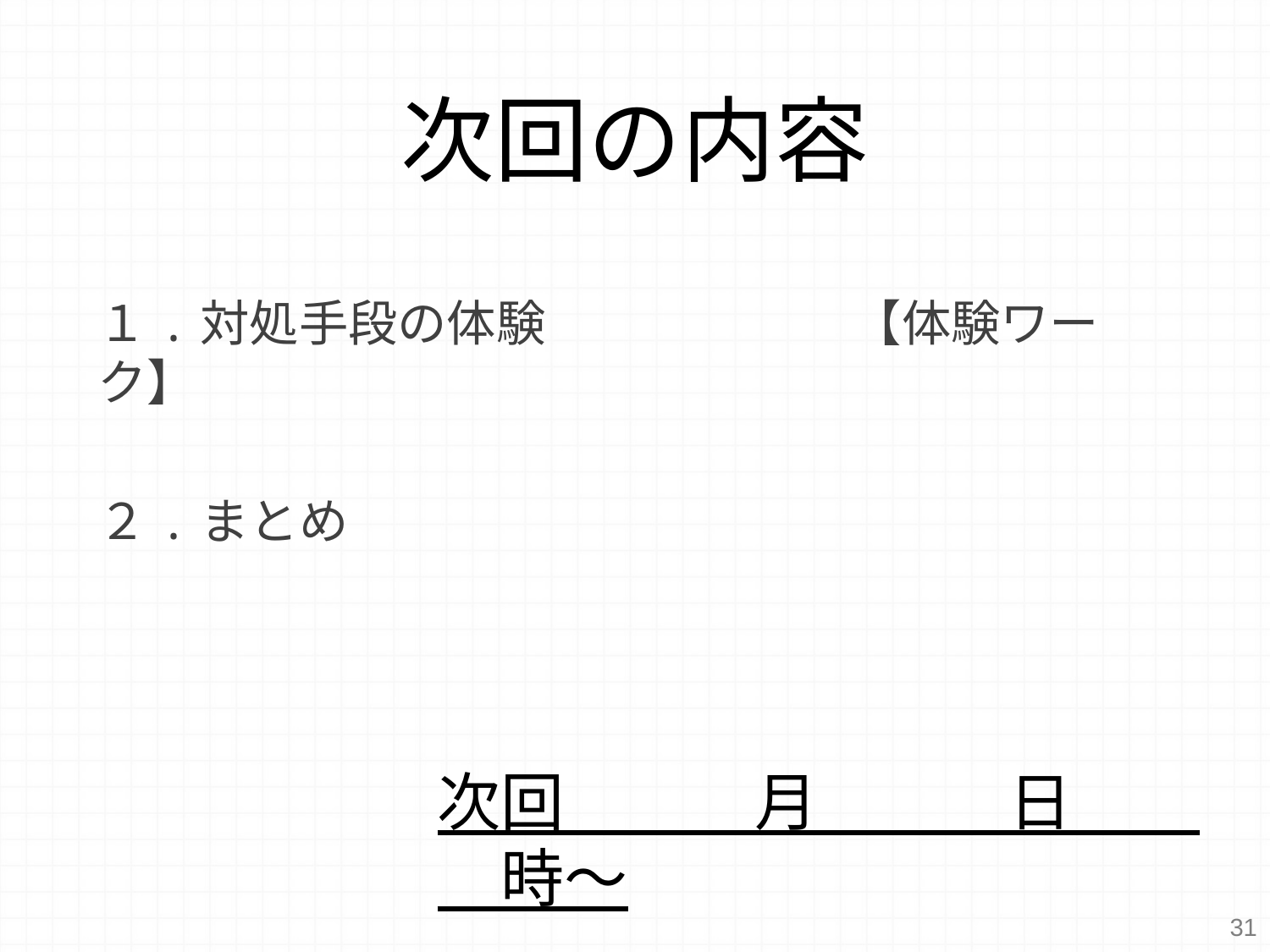

# 次回の内容
１.対処手段の体験　　　　　 　【体験ワーク】

２.まとめ
次回　　　月　　　日　　　時～
31